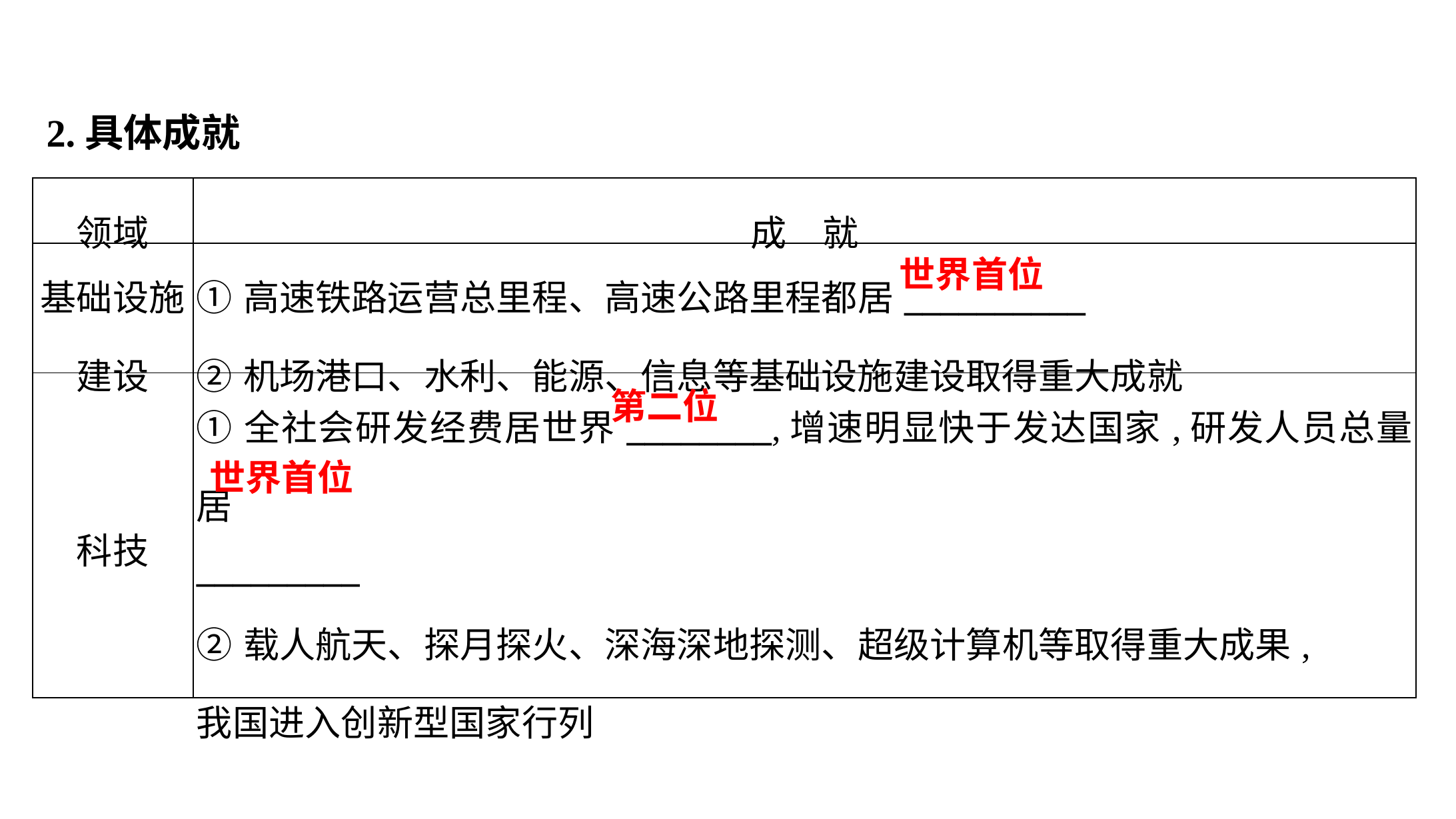

2.具体成就
| 领域 | 成　就 |
| --- | --- |
| 基础设施 建设 | ①高速铁路运营总里程、高速公路里程都居\_\_\_\_\_\_\_\_\_\_ ②机场港口、水利、能源、信息等基础设施建设取得重大成就 |
| 科技 | ①全社会研发经费居世界\_\_\_\_\_\_\_\_,增速明显快于发达国家,研发人员总量居 \_\_\_\_\_\_\_\_\_ ②载人航天、探月探火、深海深地探测、超级计算机等取得重大成果, 我国进入创新型国家行列 |
世界首位
第二位
世界首位